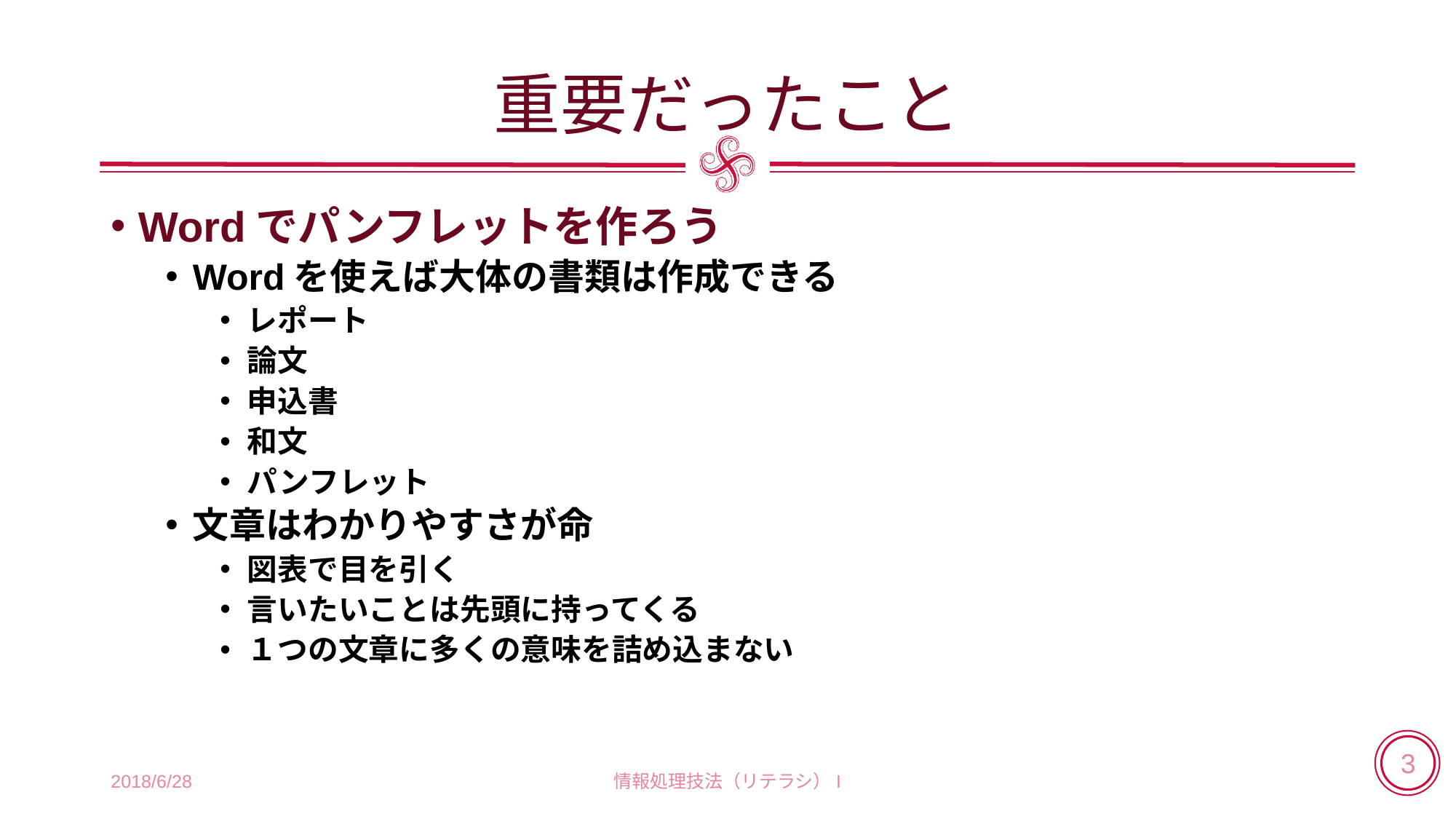

# 重要だったこと
Wordでパンフレットを作ろう
Wordを使えば大体の書類は作成できる
レポート
論文
申込書
和文
パンフレット
文章はわかりやすさが命
図表で目を引く
言いたいことは先頭に持ってくる
１つの文章に多くの意味を詰め込まない

2018/6/28
情報処理技法（リテラシ）I